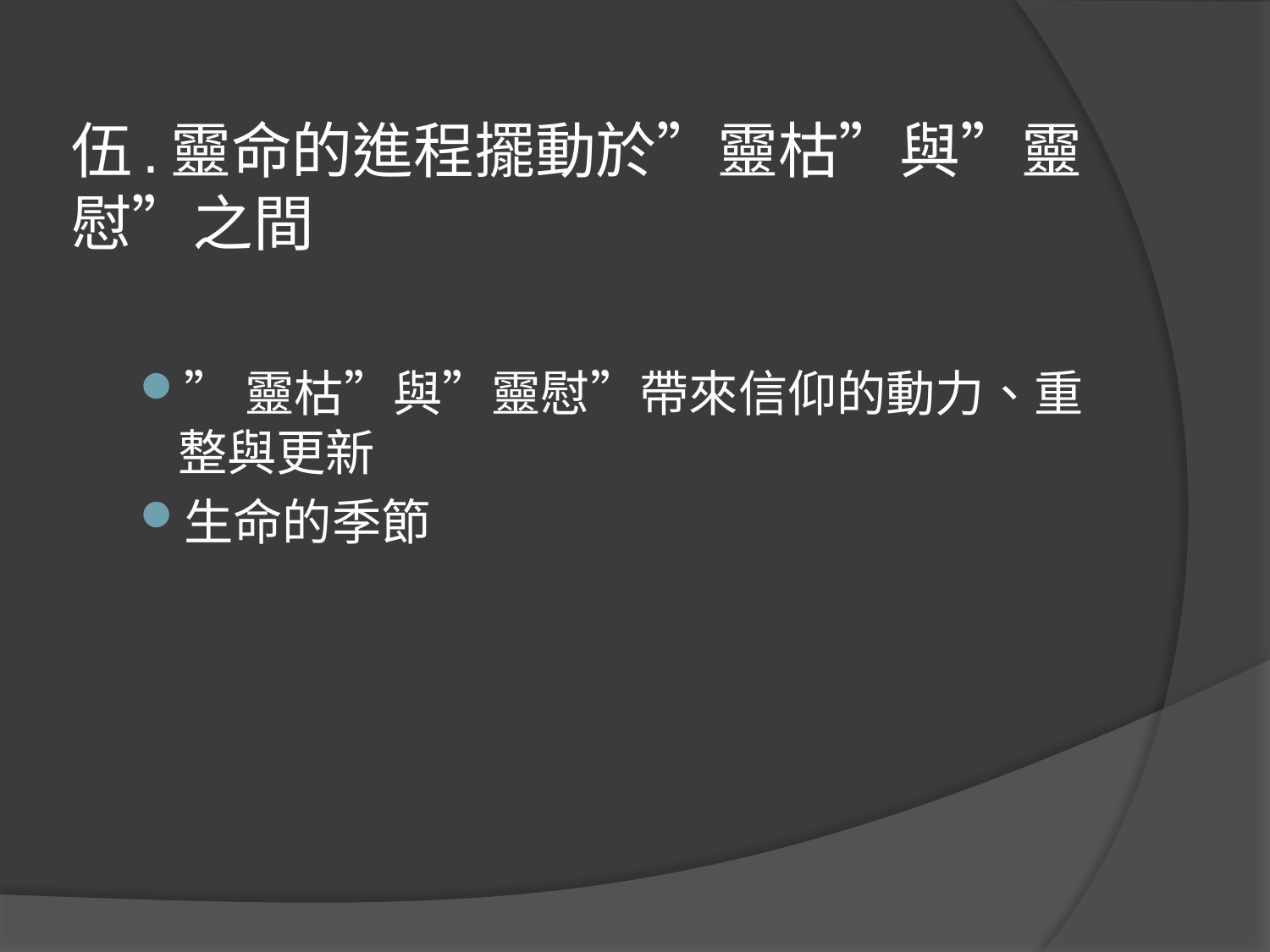

# 伍.靈命的進程擺動於”靈枯”與”靈慰”之間
”靈枯”與”靈慰”帶來信仰的動力、重整與更新
生命的季節